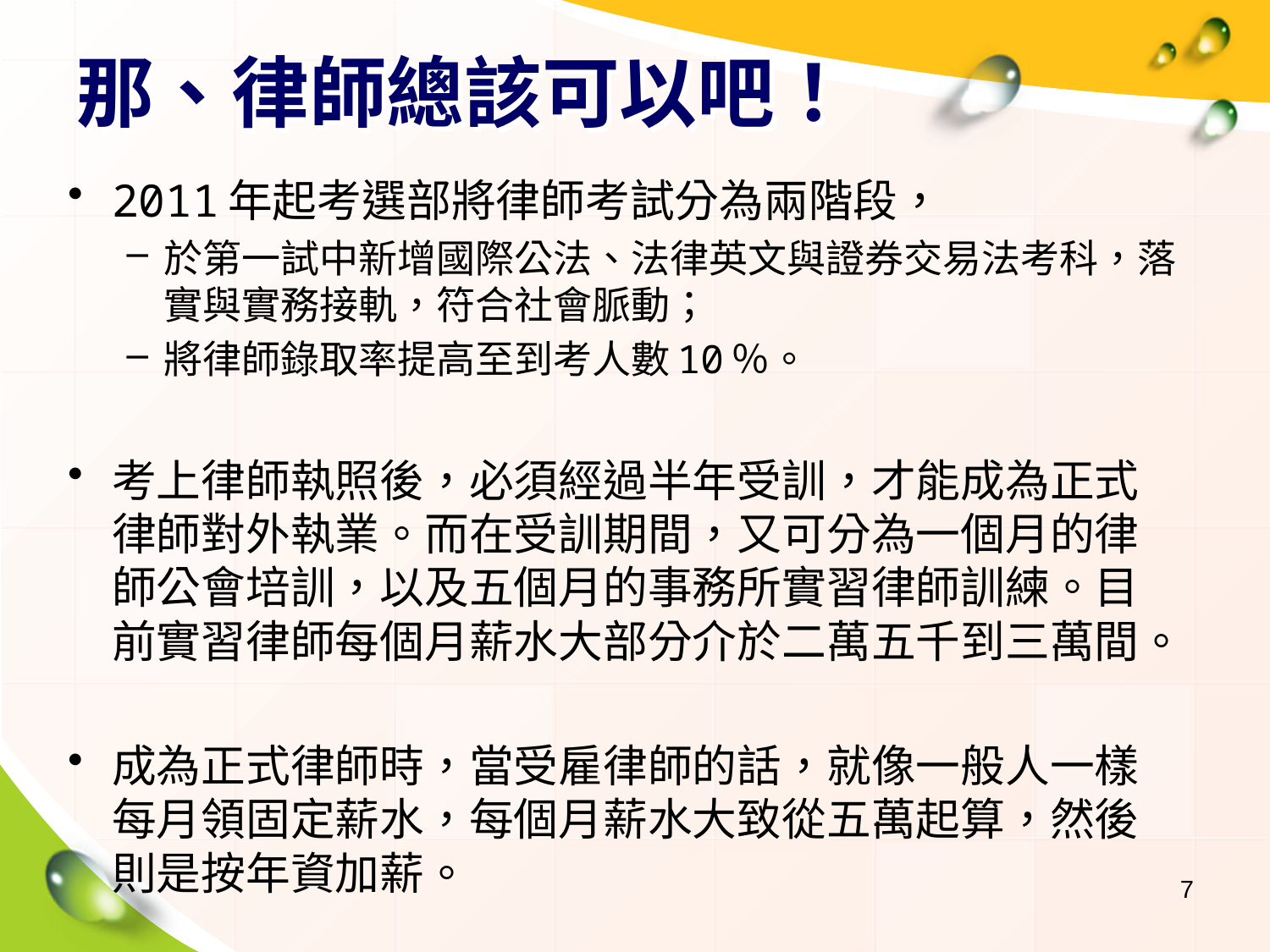

# 那、律師總該可以吧！
2011年起考選部將律師考試分為兩階段，
於第一試中新增國際公法、法律英文與證券交易法考科，落實與實務接軌，符合社會脈動；
將律師錄取率提高至到考人數10％。

考上律師執照後，必須經過半年受訓，才能成為正式律師對外執業。而在受訓期間，又可分為一個月的律師公會培訓，以及五個月的事務所實習律師訓練。目前實習律師每個月薪水大部分介於二萬五千到三萬間。

成為正式律師時，當受雇律師的話，就像一般人一樣每月領固定薪水，每個月薪水大致從五萬起算，然後則是按年資加薪。

7